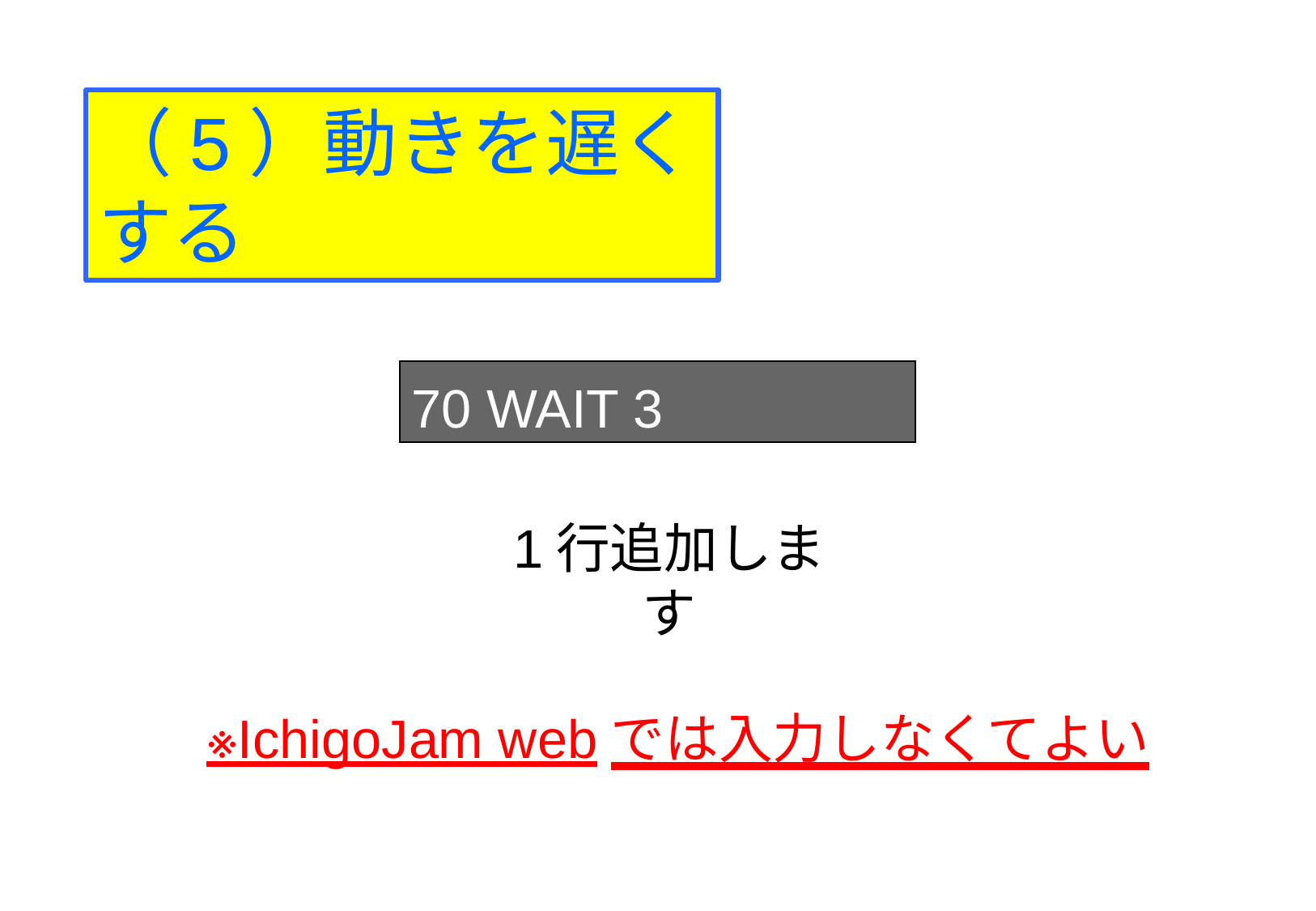

（5）動きを遅くする
70 WAIT 3
1行追加します
※IchigoJam webでは入力しなくてよい